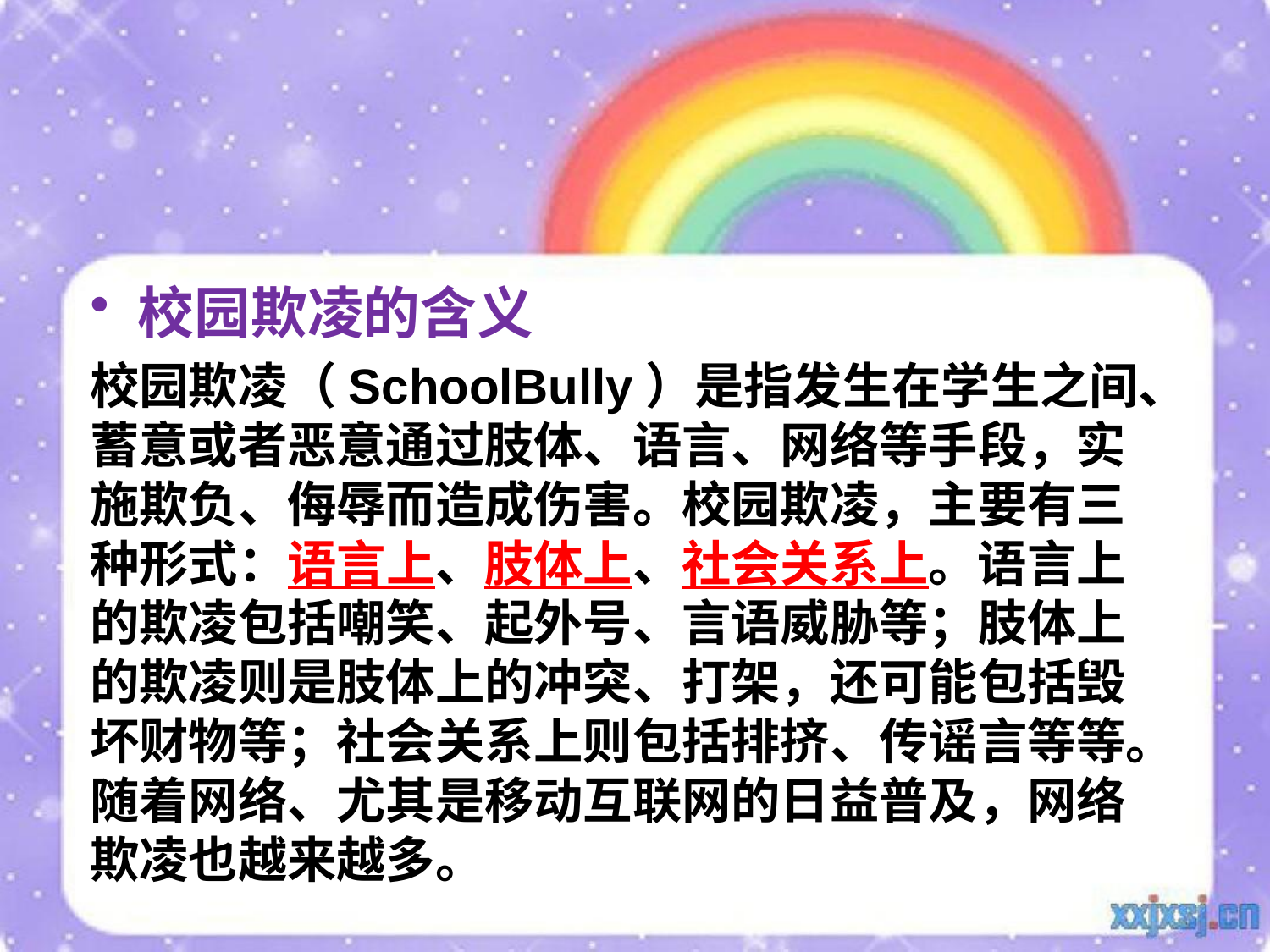

校园欺凌的含义
校园欺凌（SchoolBully）是指发生在学生之间、蓄意或者恶意通过肢体、语言、网络等手段，实施欺负、侮辱而造成伤害。校园欺凌，主要有三种形式：语言上、肢体上、社会关系上。语言上的欺凌包括嘲笑、起外号、言语威胁等；肢体上的欺凌则是肢体上的冲突、打架，还可能包括毁坏财物等；社会关系上则包括排挤、传谣言等等。随着网络、尤其是移动互联网的日益普及，网络欺凌也越来越多。